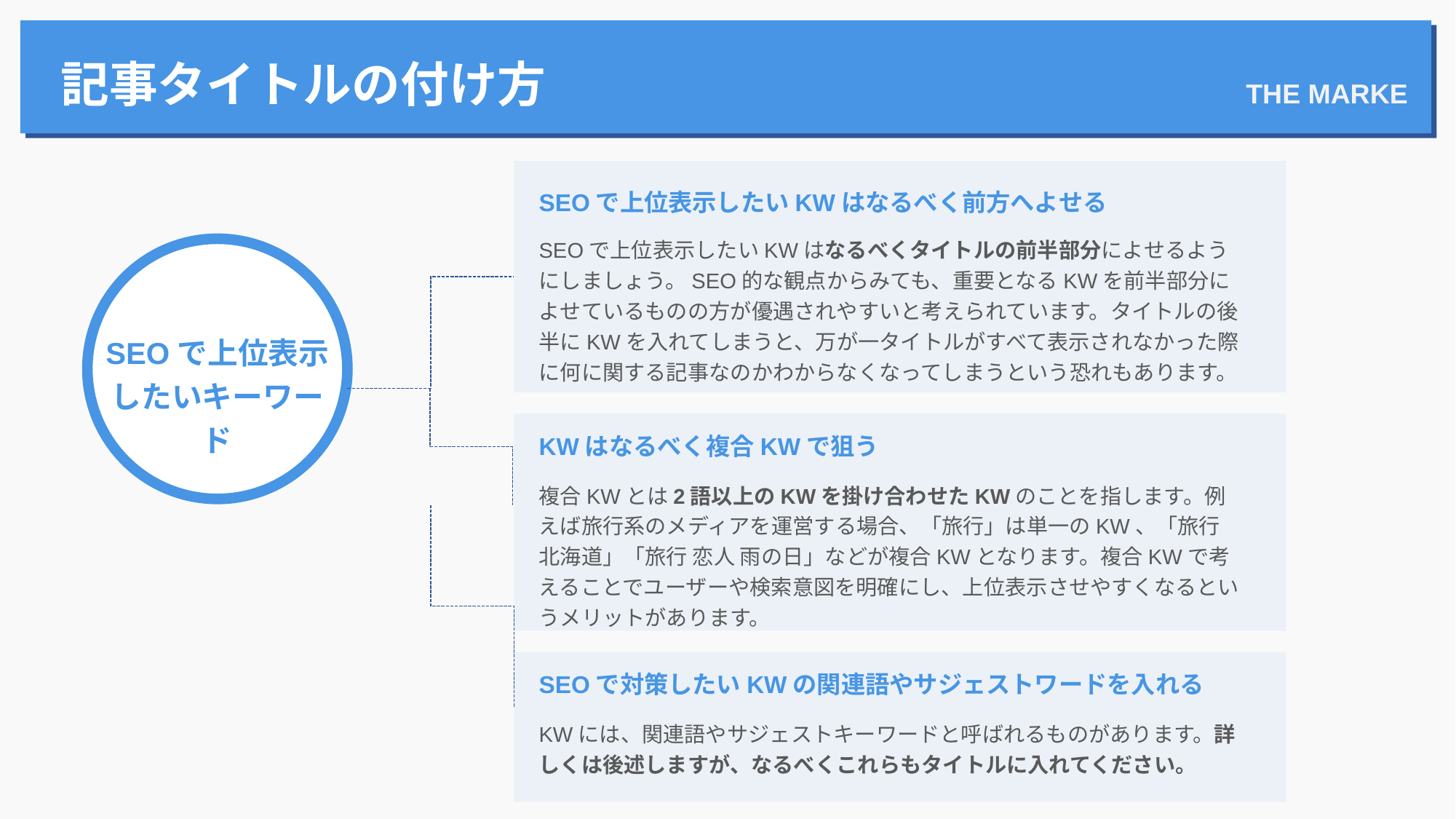

THE MARKE
記事タイトルの付け方

SEOで上位表示したいKWはなるべく前方へよせる
SEOで上位表示したいKWはなるべくタイトルの前半部分によせるようにしましょう。SEO的な観点からみても、重要となるKWを前半部分によせているものの方が優遇されやすいと考えられています。タイトルの後半にKWを入れてしまうと、万が一タイトルがすべて表示されなかった際に何に関する記事なのかわからなくなってしまうという恐れもあります。

SEOで上位表示したいキーワード

KWはなるべく複合KWで狙う
複合KWとは2語以上のKWを掛け合わせたKWのことを指します。例えば旅行系のメディアを運営する場合、「旅行」は単一のKW、「旅行 北海道」「旅行 恋人 雨の日」などが複合KWとなります。複合KWで考えることでユーザーや検索意図を明確にし、上位表示させやすくなるというメリットがあります。

SEOで対策したいKWの関連語やサジェストワードを入れる
KWには、関連語やサジェストキーワードと呼ばれるものがあります。詳しくは後述しますが、なるべくこれらもタイトルに入れてください。